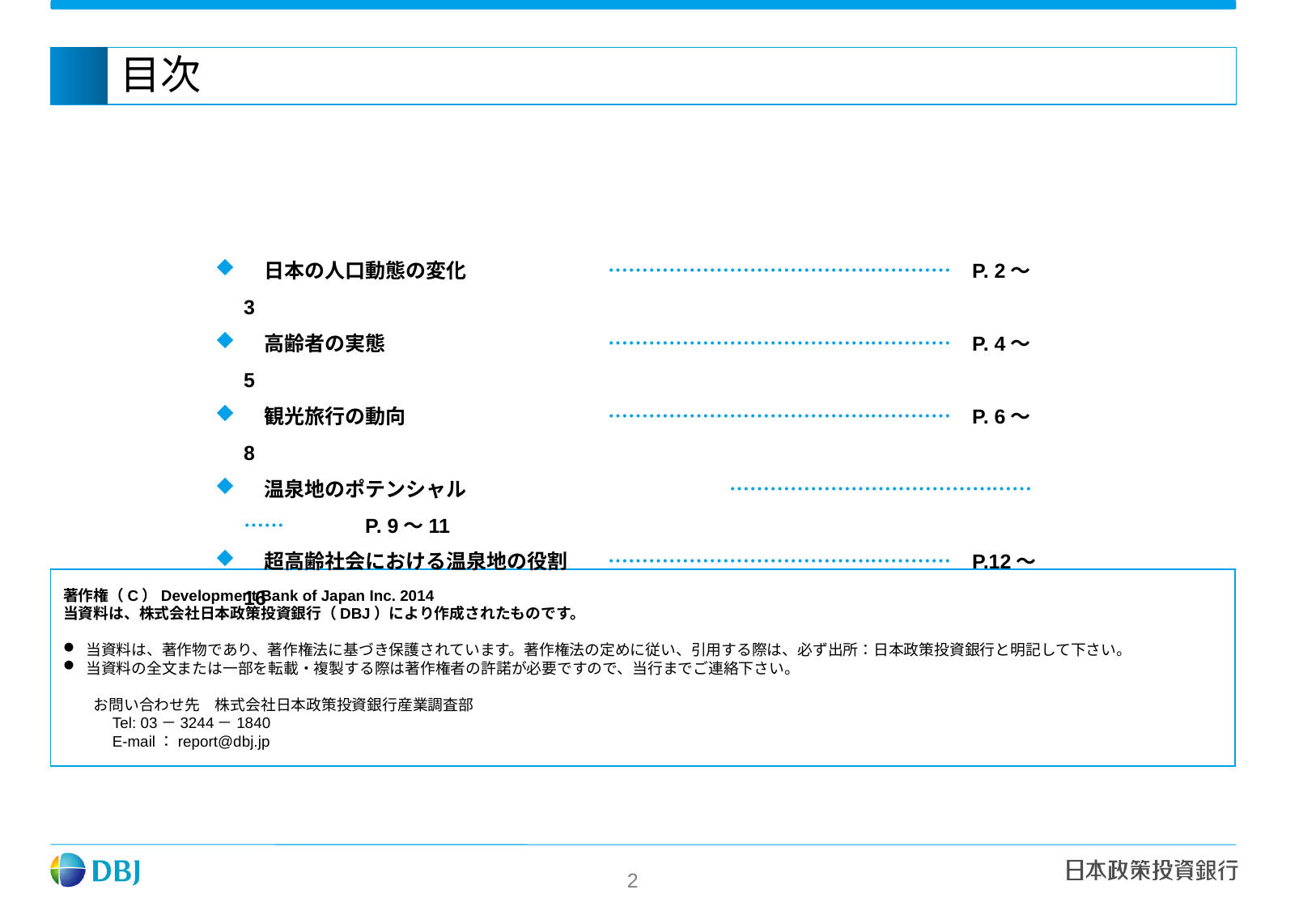

目次
　日本の人口動態の変化		……………………………………………	P. 2～3
　高齢者の実態		……………………………………………	P. 4～5
　観光旅行の動向　　　　　　　　	……………………………………………	P. 6～8
　温泉地のポテンシャル　　　　　　　　　	……………………………………………	P. 9～11
　超高齢社会における温泉地の役割　	……………………………………………	P.12～16

著作権（C）Development Bank of Japan Inc. 2014
当資料は、株式会社日本政策投資銀行（DBJ）により作成されたものです。
当資料は、著作物であり、著作権法に基づき保護されています。著作権法の定めに従い、引用する際は、必ず出所：日本政策投資銀行と明記して下さい。
当資料の全文または一部を転載・複製する際は著作権者の許諾が必要ですので、当行までご連絡下さい。

　　お問い合わせ先　株式会社日本政策投資銀行産業調査部
　　　Tel: 03－3244－1840
　　　E-mail：report@dbj.jp

2